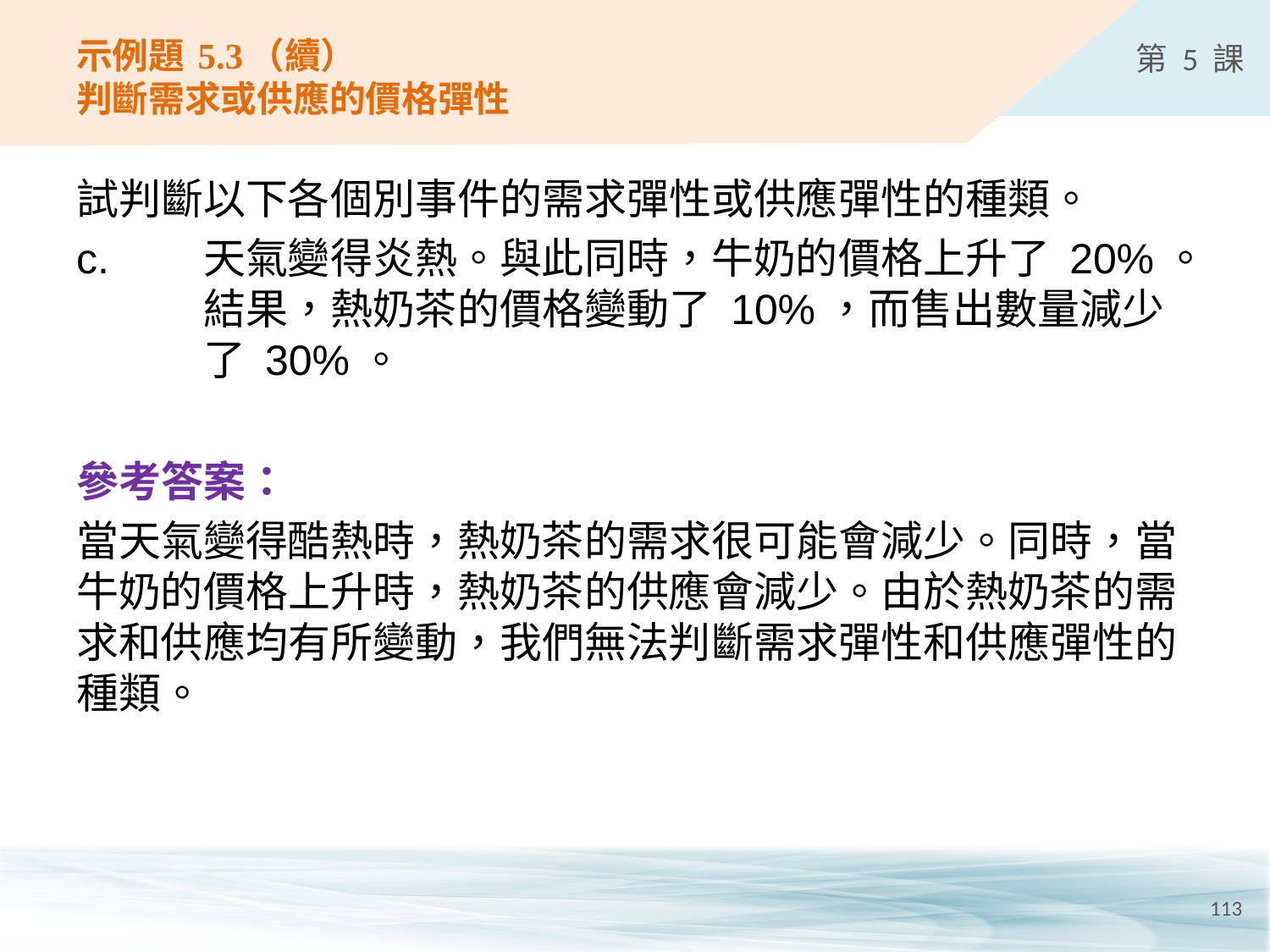

# 示例題 5.3（續） 判斷需求或供應的價格彈性
試判斷以下各個別事件的需求彈性或供應彈性的種類。
c.	天氣變得炎熱。與此同時，牛奶的價格上升了 20%。
	結果，熱奶茶的價格變動了 10%，而售出數量減少
	了 30%。

參考答案：
當天氣變得酷熱時，熱奶茶的需求很可能會減少。同時，當牛奶的價格上升時，熱奶茶的供應會減少。由於熱奶茶的需求和供應均有所變動，我們無法判斷需求彈性和供應彈性的種類。
113